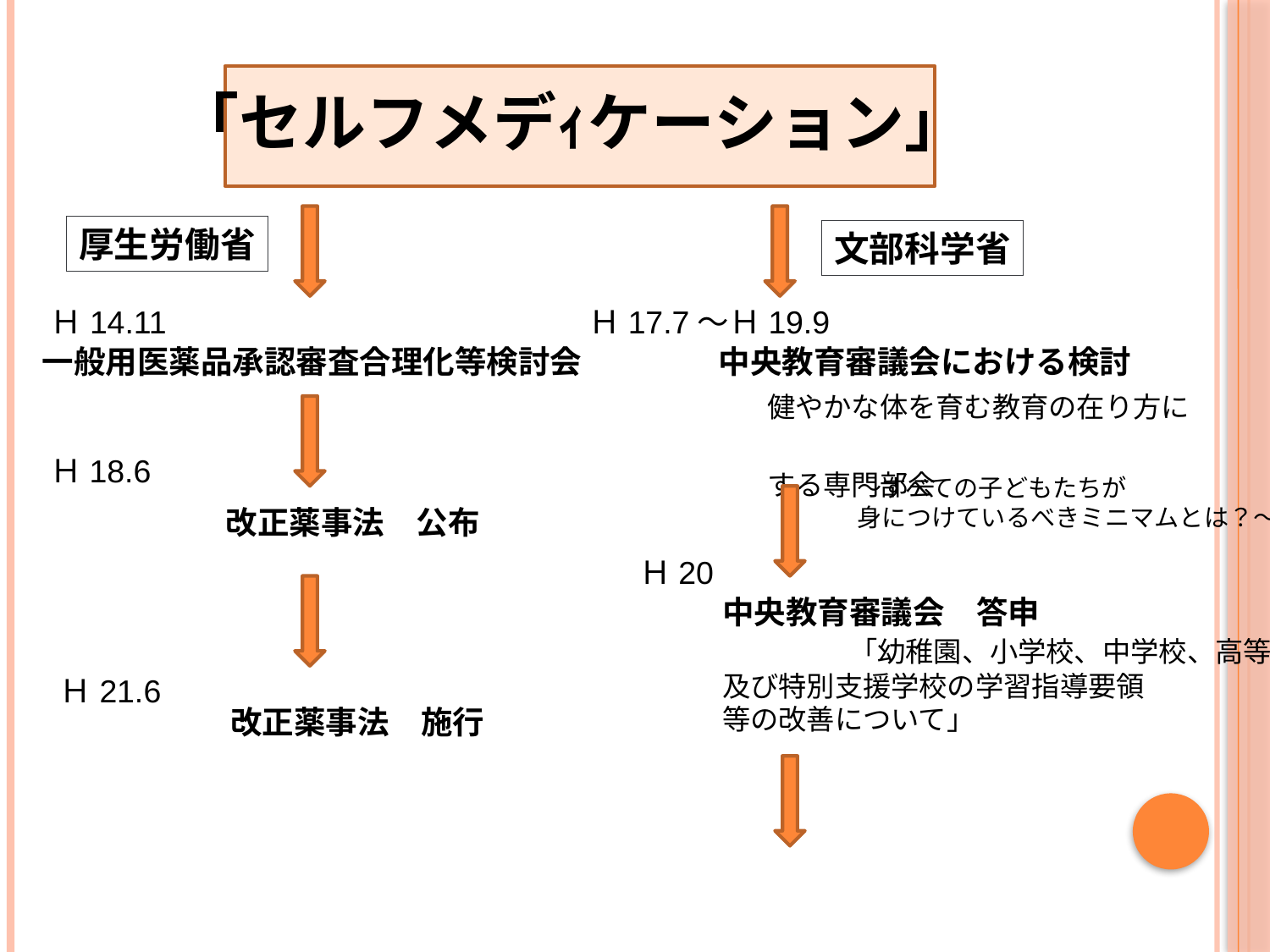

「セルフメデｨケーション」

厚生労働省
文部科学省
Ｈ14.11
Ｈ17.7～Ｈ19.9
一般用医薬品承認審査合理化等検討会
中央教育審議会における検討
健やかな体を育む教育の在り方に　　　　　　　　　　　　　　　　　　　　　　　関する専門部会

Ｈ18.6

　改正薬事法　公布
Ｈ20

中央教育審議会　答申　　　　　　　　　　　　　「幼稚園、小学校、中学校、高等学校
及び特別支援学校の学習指導要領
等の改善について」
Ｈ21.6
改正薬事法　施行
～すべての子どもたちが
身につけているべきミニマムとは？～